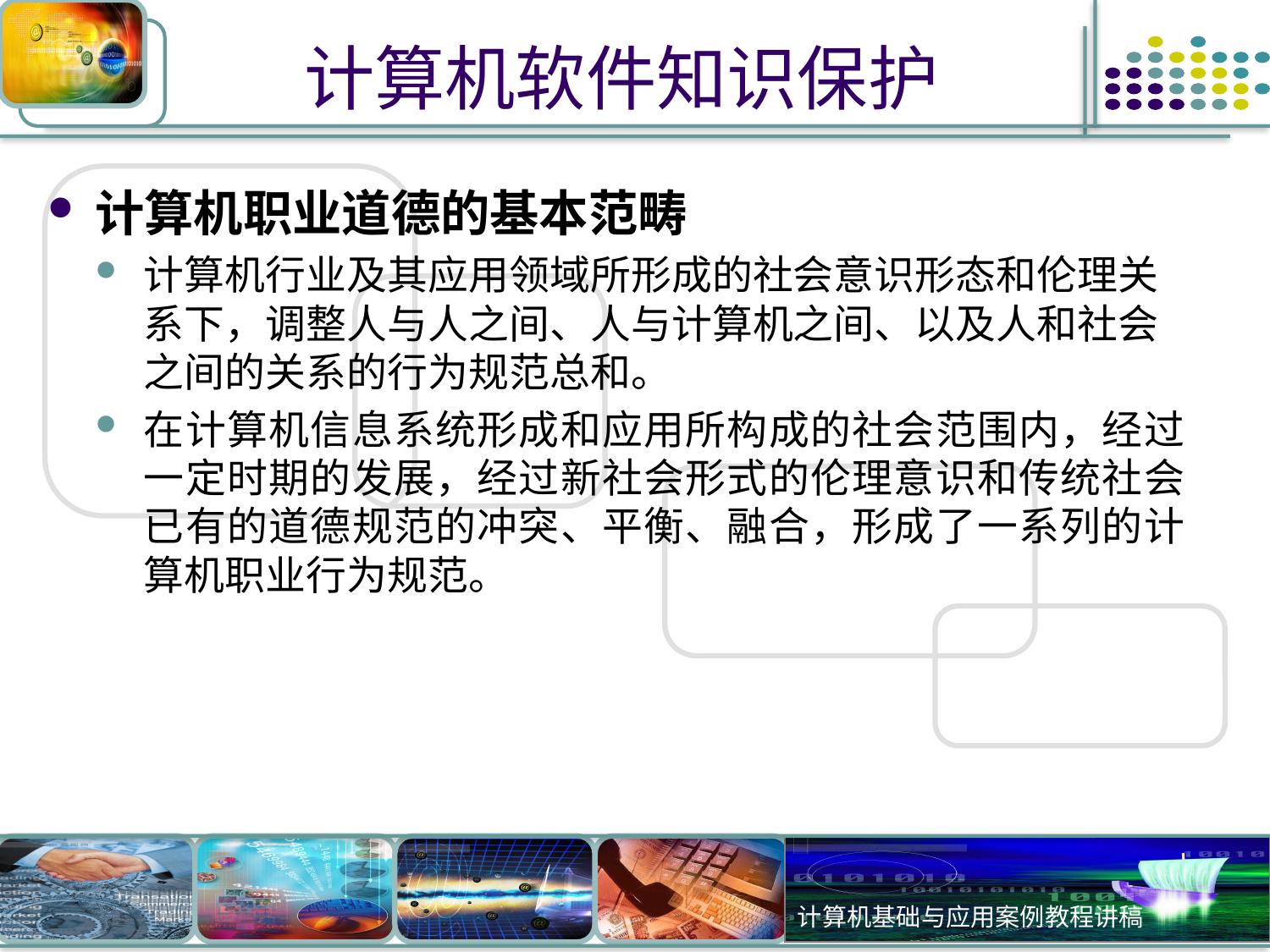

# 计算机软件知识保护
计算机职业道德的基本范畴
计算机行业及其应用领域所形成的社会意识形态和伦理关系下，调整人与人之间、人与计算机之间、以及人和社会之间的关系的行为规范总和。
在计算机信息系统形成和应用所构成的社会范围内，经过一定时期的发展，经过新社会形式的伦理意识和传统社会已有的道德规范的冲突、平衡、融合，形成了一系列的计算机职业行为规范。